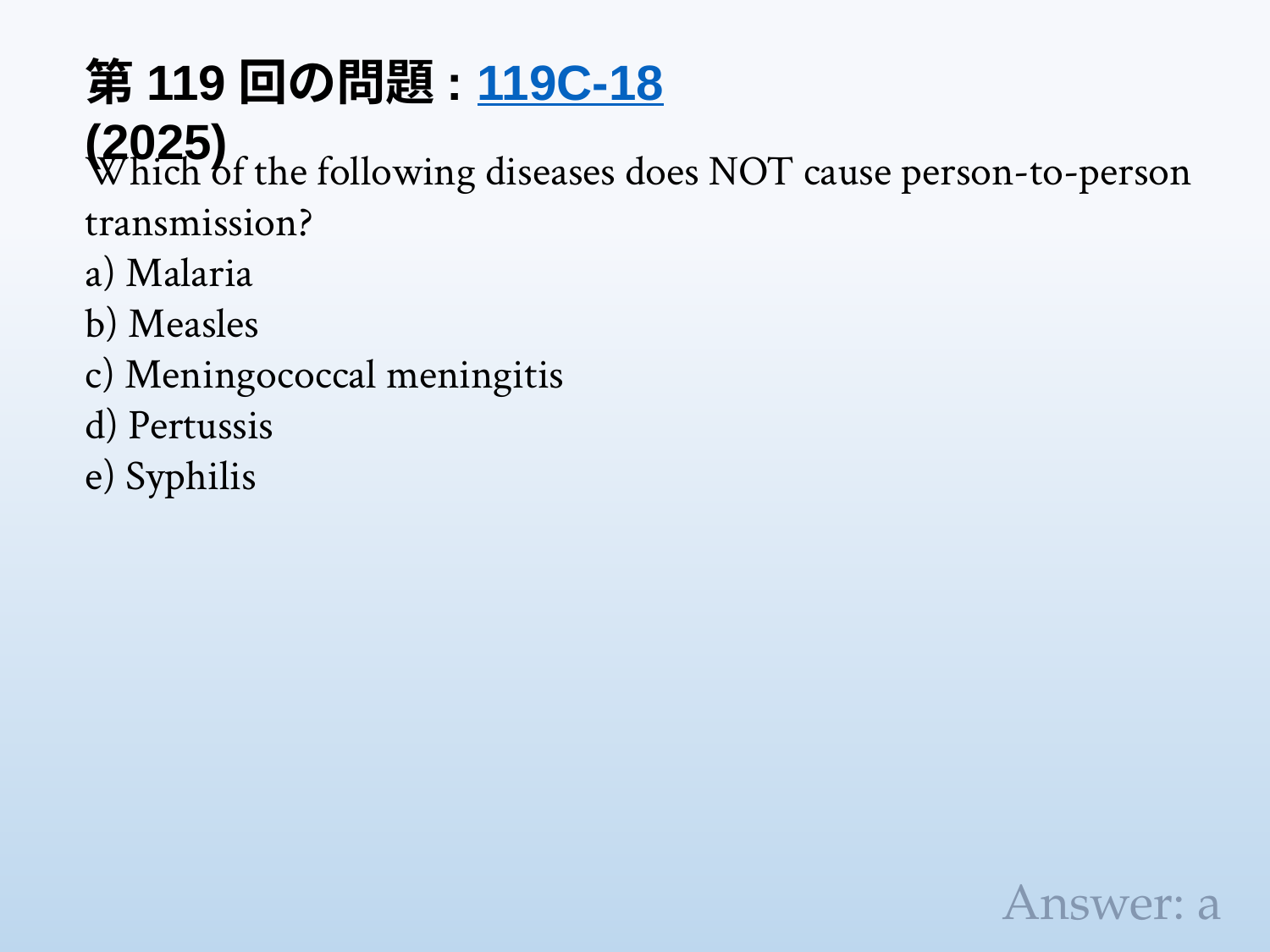

第119回の問題: 119C-18 (2025)
Which of the following diseases does NOT cause person-to-person transmission?
a) Malaria
b) Measles
c) Meningococcal meningitis
d) Pertussis
e) Syphilis
Answer: a